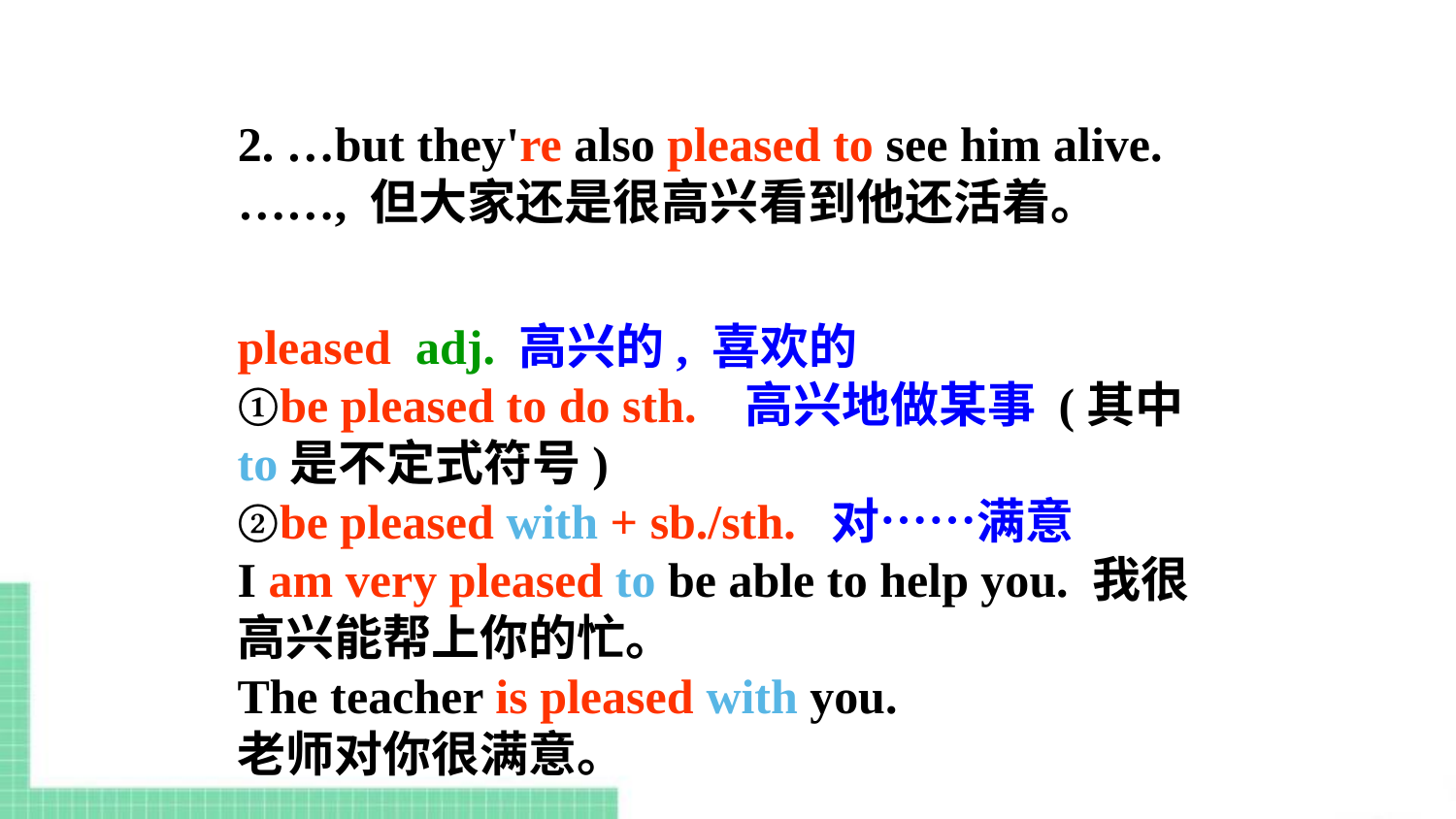

2. …but they're also pleased to see him alive.
……, 但大家还是很高兴看到他还活着。
pleased  adj. 高兴的, 喜欢的
①be pleased to do sth.   高兴地做某事 (其中to是不定式符号)
②be pleased with + sb./sth.  对……满意
I am very pleased to be able to help you. 我很高兴能帮上你的忙。
The teacher is pleased with you.
老师对你很满意。